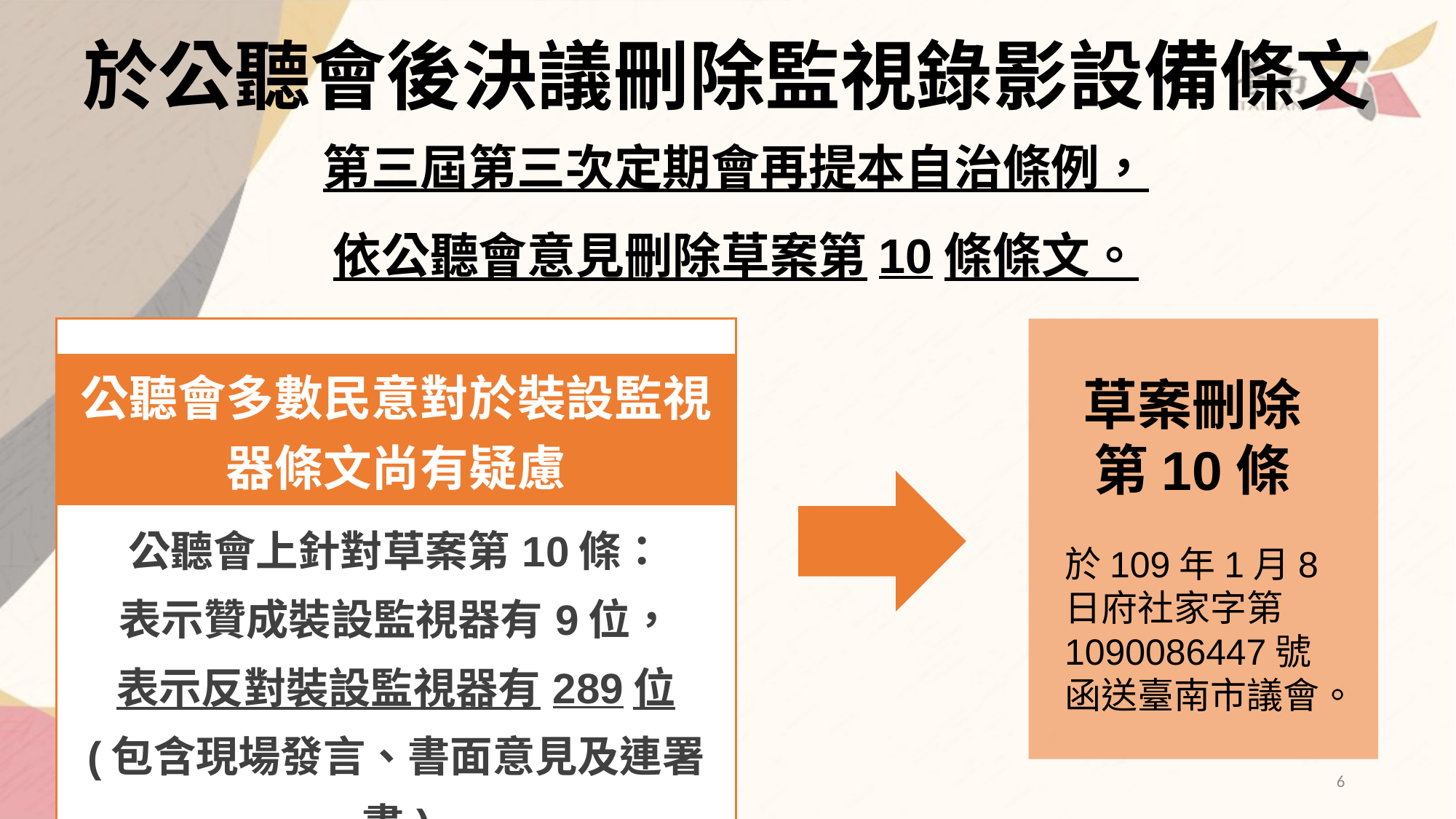

# 於公聽會後決議刪除監視錄影設備條文
第三屆第三次定期會再提本自治條例，
依公聽會意見刪除草案第10條條文。
|  |
| --- |
| 公聽會多數民意對於裝設監視器條文尚有疑慮 |
| 公聽會上針對草案第10條： 表示贊成裝設監視器有9位， 表示反對裝設監視器有289位 (包含現場發言、書面意見及連署書) |

草案刪除第10條

於109年1月8日府社家字第1090086447號函送臺南市議會。
6